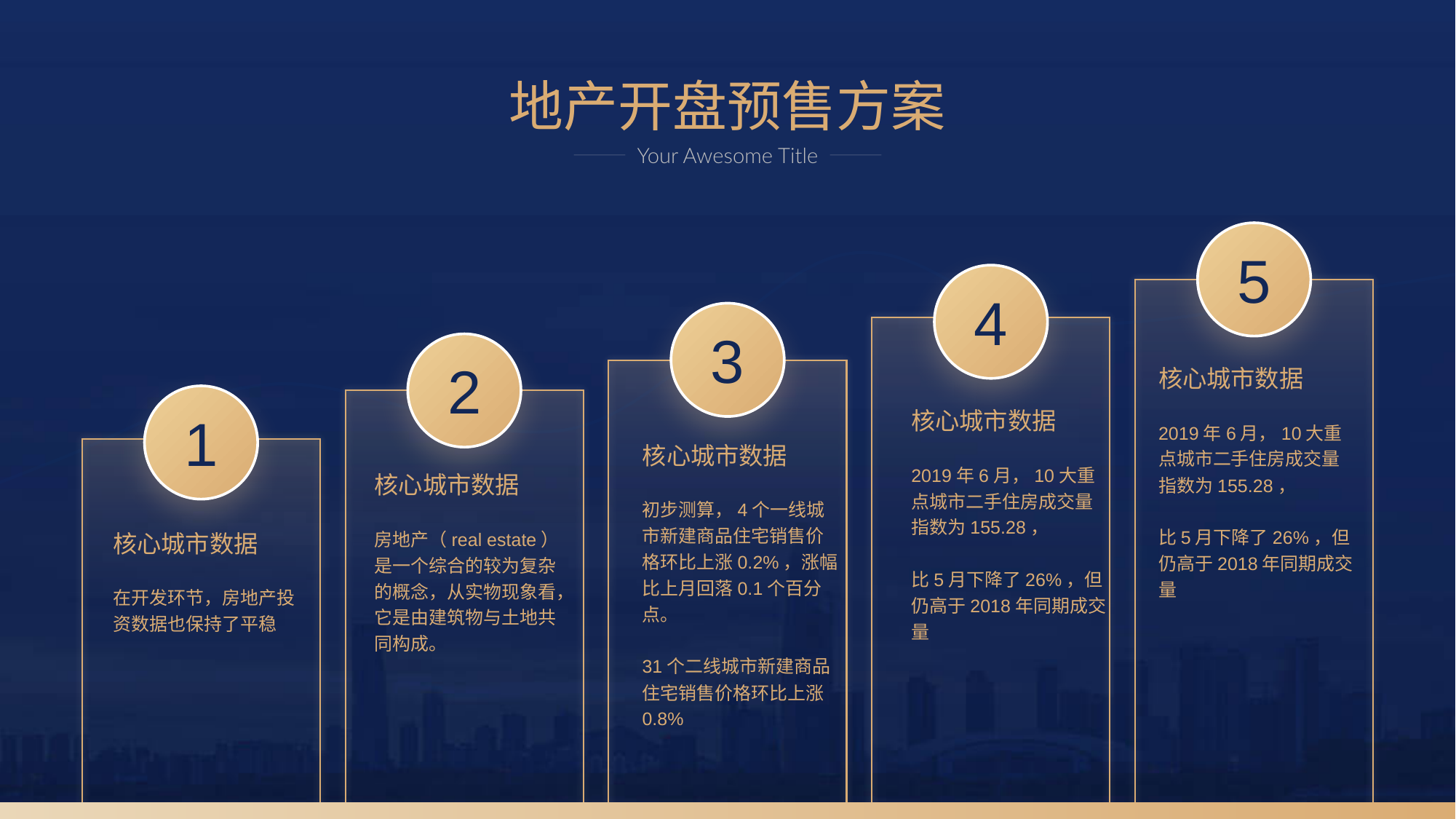

地产开盘预售方案
Your Awesome Title

5

4

3

2
核心城市数据

1
核心城市数据
2019年6月，10大重点城市二手住房成交量指数为155.28，

比5月下降了26%，但仍高于2018年同期成交量
核心城市数据

2019年6月，10大重点城市二手住房成交量指数为155.28，

比5月下降了26%，但仍高于2018年同期成交量
核心城市数据
初步测算，4个一线城市新建商品住宅销售价格环比上涨0.2%，涨幅比上月回落0.1个百分点。

31个二线城市新建商品住宅销售价格环比上涨0.8%
房地产（real estate）是一个综合的较为复杂的概念，从实物现象看，它是由建筑物与土地共同构成。
核心城市数据
在开发环节，房地产投资数据也保持了平稳